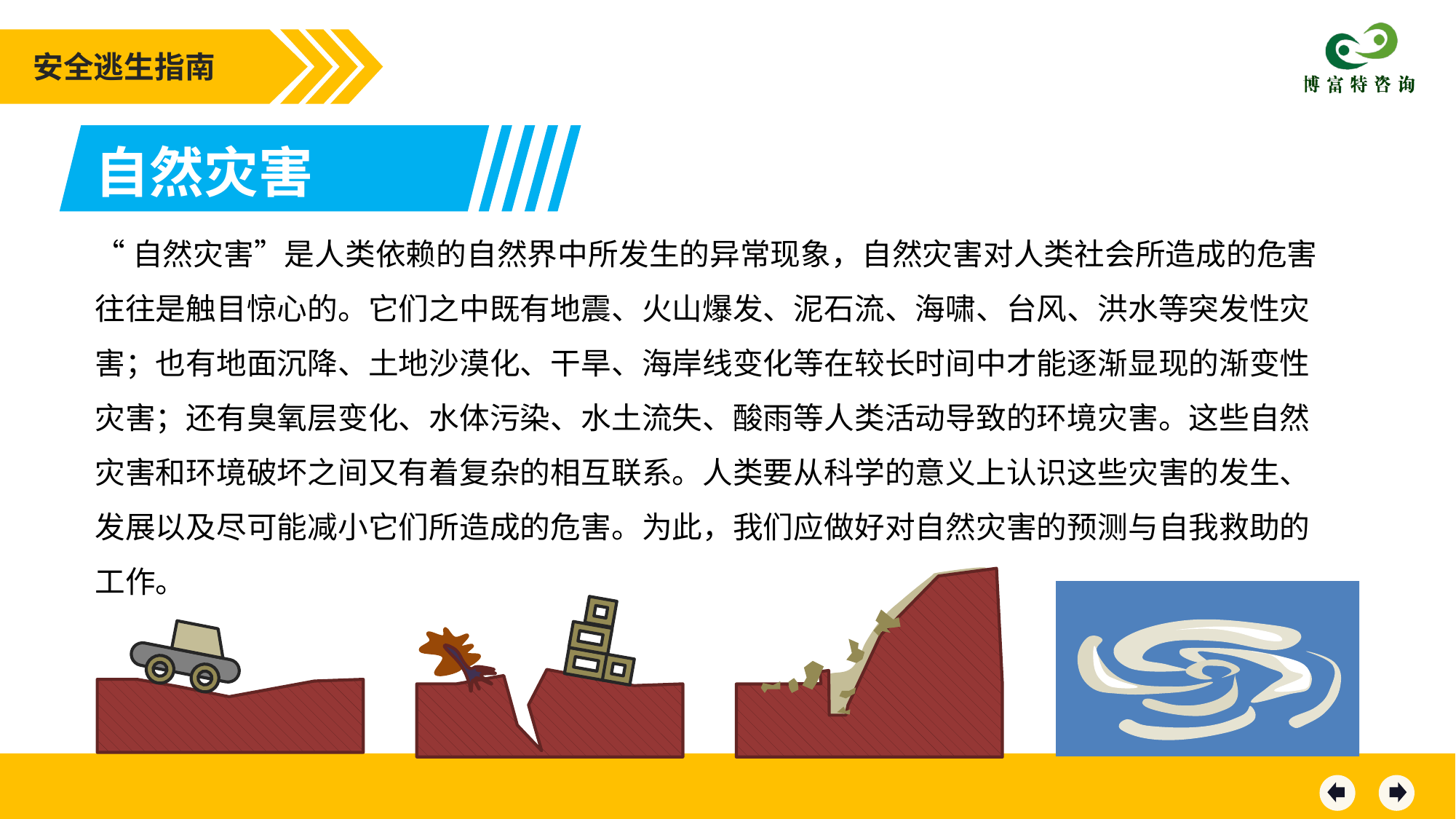

安全逃生指南

自然灾害
“自然灾害”是人类依赖的自然界中所发生的异常现象，自然灾害对人类社会所造成的危害往往是触目惊心的。它们之中既有地震、火山爆发、泥石流、海啸、台风、洪水等突发性灾害；也有地面沉降、土地沙漠化、干旱、海岸线变化等在较长时间中才能逐渐显现的渐变性灾害；还有臭氧层变化、水体污染、水土流失、酸雨等人类活动导致的环境灾害。这些自然灾害和环境破坏之间又有着复杂的相互联系。人类要从科学的意义上认识这些灾害的发生、发展以及尽可能减小它们所造成的危害。为此，我们应做好对自然灾害的预测与自我救助的工作。